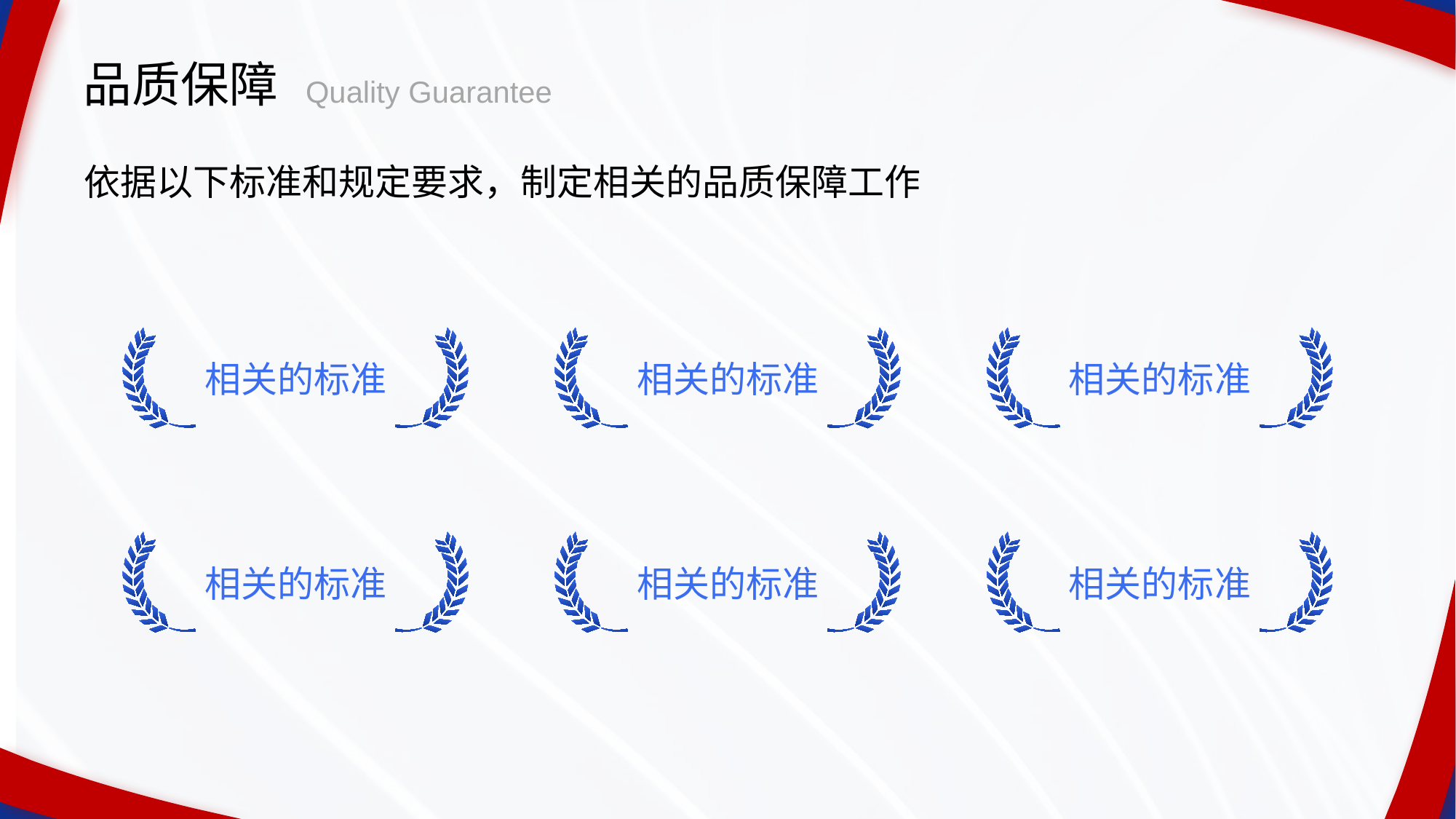

品质保障
Quality Guarantee
依据以下标准和规定要求，制定相关的品质保障工作

相关的标准
相关的标准
相关的标准

相关的标准
相关的标准
相关的标准